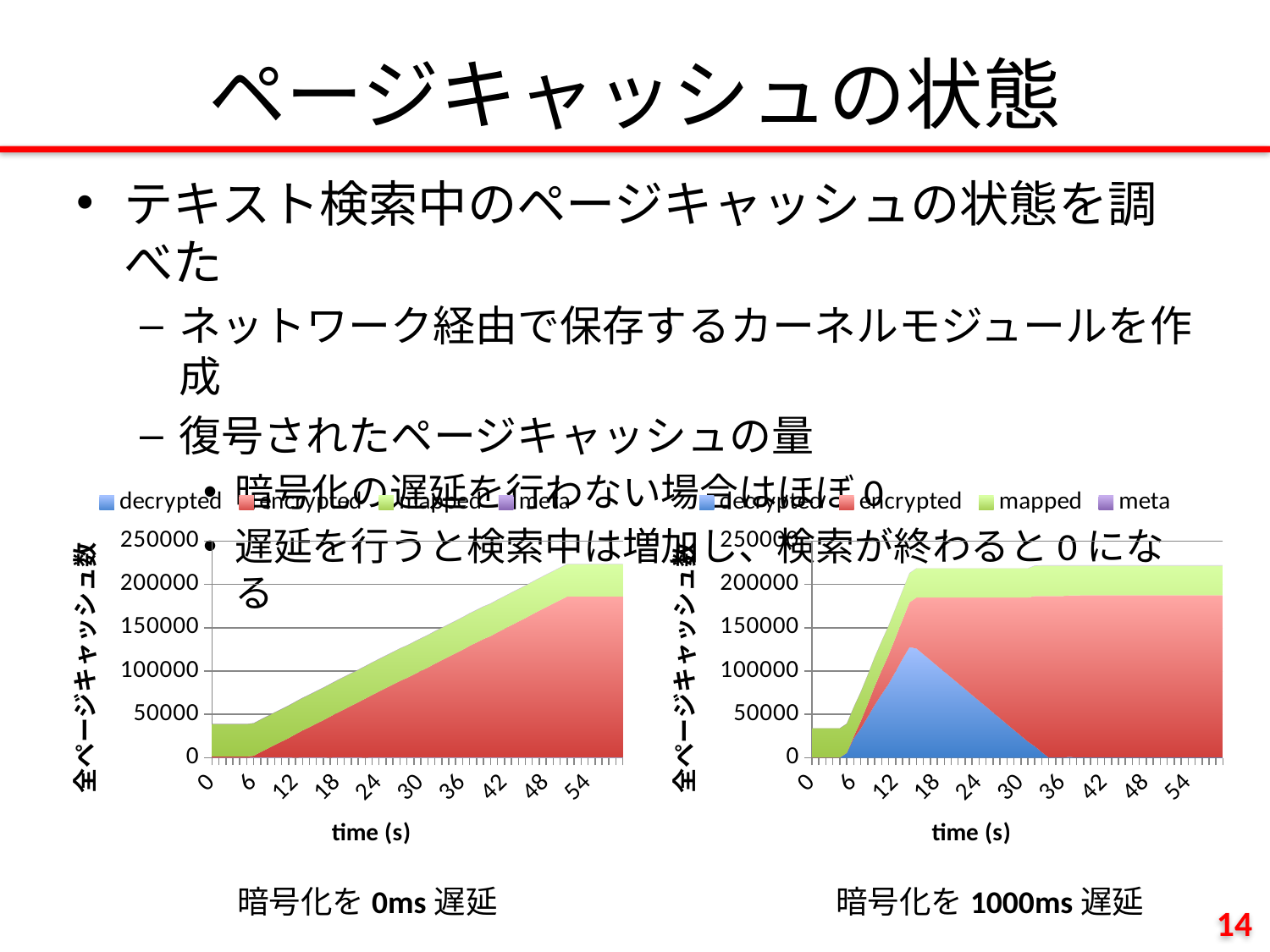

# ページキャッシュの状態
テキスト検索中のページキャッシュの状態を調べた
ネットワーク経由で保存するカーネルモジュールを作成
復号されたページキャッシュの量
暗号化の遅延を行わない場合はほぼ0
遅延を行うと検索中は増加し、検索が終わると0になる

### Chart

| Category | decrypted | encrypted | mapped | meta |
|---|---|---|---|---|
| 0 | 198.0 | 1328.0 | 37383.0 | 174.0 |
| 1 | 198.0 | 1328.0 | 37383.0 | 174.0 |
| 2 | 198.0 | 1328.0 | 37383.0 | 174.0 |
| 3 | 198.0 | 1328.0 | 37383.0 | 174.0 |
| 4 | 198.0 | 1328.0 | 37383.0 | 174.0 |
| 5 | 198.0 | 1328.0 | 37394.0 | 174.0 |
| 6 | 258.0 | 2041.0 | 37394.0 | 215.0 |
| 7 | 253.0 | 6366.0 | 37394.0 | 215.0 |
| 8 | 265.0 | 10388.0 | 37394.0 | 215.0 |
| 9 | 330.0 | 14389.0 | 37394.0 | 215.0 |
| 10 | 269.0 | 18420.0 | 37394.0 | 215.0 |
| 11 | 247.0 | 22412.0 | 37394.0 | 215.0 |
| 12 | 208.0 | 26917.0 | 37394.0 | 217.0 |
| 13 | 259.0 | 31234.0 | 37394.0 | 217.0 |
| 14 | 260.0 | 35011.0 | 37394.0 | 220.0 |
| 15 | 340.0 | 39029.0 | 37394.0 | 220.0 |
| 16 | 264.0 | 43075.0 | 37394.0 | 220.0 |
| 17 | 216.0 | 47397.0 | 37394.0 | 220.0 |
| 18 | 344.0 | 51445.0 | 37394.0 | 220.0 |
| 19 | 315.0 | 55508.0 | 37394.0 | 222.0 |
| 20 | 317.0 | 59604.0 | 37394.0 | 222.0 |
| 21 | 287.0 | 63668.0 | 37394.0 | 222.0 |
| 22 | 224.0 | 67877.0 | 37394.0 | 222.0 |
| 23 | 283.0 | 72122.0 | 37394.0 | 222.0 |
| 24 | 330.0 | 76109.0 | 37394.0 | 222.0 |
| 25 | 276.0 | 80197.0 | 37394.0 | 222.0 |
| 26 | 295.0 | 84244.0 | 37394.0 | 222.0 |
| 27 | 232.0 | 88357.0 | 37394.0 | 222.0 |
| 28 | 297.0 | 91764.0 | 37394.0 | 222.0 |
| 29 | 362.0 | 95733.0 | 37394.0 | 222.0 |
| 30 | 364.0 | 99829.0 | 37394.0 | 222.0 |
| 31 | 286.0 | 103717.0 | 37394.0 | 222.0 |
| 32 | 292.0 | 108159.0 | 37394.0 | 222.0 |
| 33 | 337.0 | 112148.0 | 37394.0 | 222.0 |
| 34 | 305.0 | 116214.0 | 37394.0 | 222.0 |
| 35 | 309.0 | 120212.0 | 37394.0 | 222.0 |
| 36 | 350.0 | 124237.0 | 37394.0 | 222.0 |
| 37 | 351.0 | 128716.0 | 37394.0 | 222.0 |
| 38 | 302.0 | 132671.0 | 37394.0 | 222.0 |
| 39 | 315.0 | 136692.0 | 37394.0 | 222.0 |
| 40 | 373.0 | 139836.0 | 37394.0 | 222.0 |
| 41 | 366.0 | 144323.0 | 37394.0 | 222.0 |
| 42 | 382.0 | 148405.0 | 37394.0 | 222.0 |
| 43 | 384.0 | 152501.0 | 37394.0 | 222.0 |
| 44 | 418.0 | 156565.0 | 37394.0 | 222.0 |
| 45 | 382.0 | 160699.0 | 37394.0 | 222.0 |
| 46 | 273.0 | 165144.0 | 37394.0 | 222.0 |
| 47 | 390.0 | 169269.0 | 37394.0 | 222.0 |
| 48 | 361.0 | 173332.0 | 37394.0 | 222.0 |
| 49 | 394.0 | 177397.0 | 37394.0 | 222.0 |
| 50 | 391.0 | 181498.0 | 37394.0 | 222.0 |
| 51 | 268.0 | 185639.0 | 37382.0 | 222.0 |
| 52 | 269.0 | 185652.0 | 37382.0 | 222.0 |
| 53 | 269.0 | 185652.0 | 37382.0 | 222.0 |
| 54 | 269.0 | 185652.0 | 37382.0 | 222.0 |
| 55 | 269.0 | 185652.0 | 37382.0 | 222.0 |
| 56 | 269.0 | 185652.0 | 37382.0 | 222.0 |
| 57 | 269.0 | 185652.0 | 37382.0 | 224.0 |
| 58 | 269.0 | 185652.0 | 37382.0 | 224.0 |
| 59 | 269.0 | 185652.0 | 37382.0 | 224.0 |

### Chart

| Category | decrypted | encrypted | mapped | meta |
|---|---|---|---|---|
| 0 | 195.0 | 173.0 | 33596.0 | 84.0 |
| 1 | 195.0 | 173.0 | 33596.0 | 84.0 |
| 2 | 195.0 | 173.0 | 33596.0 | 84.0 |
| 3 | 195.0 | 173.0 | 33596.0 | 84.0 |
| 4 | 195.0 | 173.0 | 33596.0 | 84.0 |
| 5 | 5461.0 | 162.0 | 33607.0 | 125.0 |
| 6 | 22323.0 | 2314.0 | 33607.0 | 125.0 |
| 7 | 33544.0 | 8637.0 | 33607.0 | 125.0 |
| 8 | 47033.0 | 14788.0 | 33607.0 | 125.0 |
| 9 | 60713.0 | 21596.0 | 33607.0 | 125.0 |
| 10 | 73175.0 | 27652.0 | 33607.0 | 126.0 |
| 11 | 85126.0 | 33501.0 | 33607.0 | 127.0 |
| 12 | 99415.0 | 39236.0 | 33607.0 | 127.0 |
| 13 | 114023.0 | 45148.0 | 33607.0 | 127.0 |
| 14 | 127469.0 | 51788.0 | 33607.0 | 127.0 |
| 15 | 126085.0 | 58678.0 | 33595.0 | 127.0 |
| 16 | 119261.0 | 65502.0 | 33595.0 | 127.0 |
| 17 | 112627.0 | 72136.0 | 33595.0 | 127.0 |
| 18 | 105888.0 | 78875.0 | 33595.0 | 127.0 |
| 19 | 99195.0 | 85568.0 | 33595.0 | 127.0 |
| 20 | 92474.0 | 92289.0 | 33595.0 | 129.0 |
| 21 | 85789.0 | 98974.0 | 33595.0 | 129.0 |
| 22 | 79113.0 | 105650.0 | 33595.0 | 129.0 |
| 23 | 72273.0 | 112490.0 | 33595.0 | 129.0 |
| 24 | 65600.0 | 119163.0 | 33595.0 | 129.0 |
| 25 | 58953.0 | 125810.0 | 33595.0 | 129.0 |
| 26 | 52227.0 | 132536.0 | 33595.0 | 129.0 |
| 27 | 45513.0 | 139250.0 | 33595.0 | 129.0 |
| 28 | 38729.0 | 146034.0 | 33595.0 | 129.0 |
| 29 | 32073.0 | 152690.0 | 33595.0 | 129.0 |
| 30 | 25423.0 | 159340.0 | 33595.0 | 129.0 |
| 31 | 18702.0 | 166061.0 | 33595.0 | 129.0 |
| 32 | 13191.0 | 173220.0 | 34984.0 | 307.0 |
| 33 | 6509.0 | 180000.0 | 35043.0 | 406.0 |
| 34 | 283.0 | 186215.0 | 35057.0 | 406.0 |
| 35 | 281.0 | 186217.0 | 35057.0 | 406.0 |
| 36 | 280.0 | 186218.0 | 35057.0 | 406.0 |
| 37 | 998.0 | 186211.0 | 34346.0 | 408.0 |
| 38 | 281.0 | 186929.0 | 34346.0 | 410.0 |
| 39 | 581.0 | 186915.0 | 34075.0 | 410.0 |
| 40 | 280.0 | 187216.0 | 34075.0 | 410.0 |
| 41 | 280.0 | 187216.0 | 34075.0 | 410.0 |
| 42 | 280.0 | 187216.0 | 34075.0 | 410.0 |
| 43 | 280.0 | 187216.0 | 34075.0 | 410.0 |
| 44 | 280.0 | 187216.0 | 34075.0 | 412.0 |
| 45 | 280.0 | 187216.0 | 34075.0 | 412.0 |
| 46 | 280.0 | 187216.0 | 34075.0 | 412.0 |
| 47 | 280.0 | 187216.0 | 34075.0 | 412.0 |
| 48 | 280.0 | 187216.0 | 34075.0 | 412.0 |
| 49 | 280.0 | 187216.0 | 34075.0 | 412.0 |
| 50 | 280.0 | 187216.0 | 34075.0 | 412.0 |
| 51 | 280.0 | 187216.0 | 34075.0 | 412.0 |
| 52 | 280.0 | 187216.0 | 34075.0 | 412.0 |
| 53 | 280.0 | 187216.0 | 34075.0 | 412.0 |
| 54 | 280.0 | 187216.0 | 34075.0 | 412.0 |
| 55 | 280.0 | 187216.0 | 34075.0 | 412.0 |
| 56 | 280.0 | 187216.0 | 34075.0 | 412.0 |
| 57 | 280.0 | 187216.0 | 34075.0 | 412.0 |
| 58 | 280.0 | 187216.0 | 34075.0 | 412.0 |
| 59 | 280.0 | 187216.0 | 34075.0 | 412.0 |
暗号化を0ms遅延
暗号化を1000ms遅延